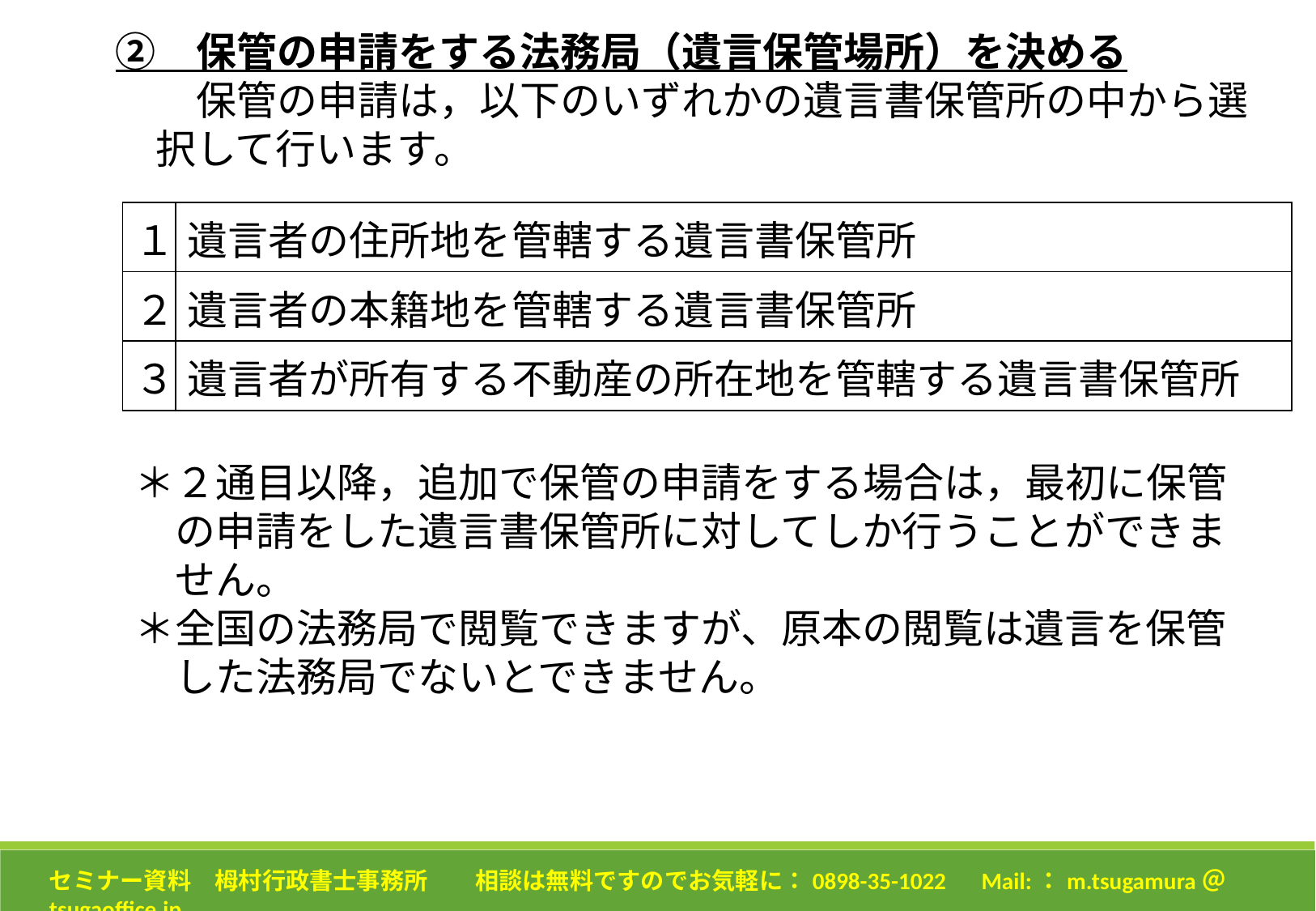

②　保管の申請をする法務局（遺言保管場所）を決める
　　　　保管の申請は，以下のいずれかの遺言書保管所の中から選
　　　択して行います。
| １ | 遺言者の住所地を管轄する遺言書保管所 |
| --- | --- |
| ２ | 遺言者の本籍地を管轄する遺言書保管所 |
| ３ | 遺言者が所有する不動産の所在地を管轄する遺言書保管所 |
＊２通目以降，追加で保管の申請をする場合は，最初に保管
　の申請をした遺言書保管所に対してしか行うことができま
　せん。
＊全国の法務局で閲覧できますが、原本の閲覧は遺言を保管
　した法務局でないとできません。
セミナー資料　栂村行政書士事務所　　相談は無料ですのでお気軽に：0898-35-1022　Mail:：m.tsugamura＠tsugaoffice.jp